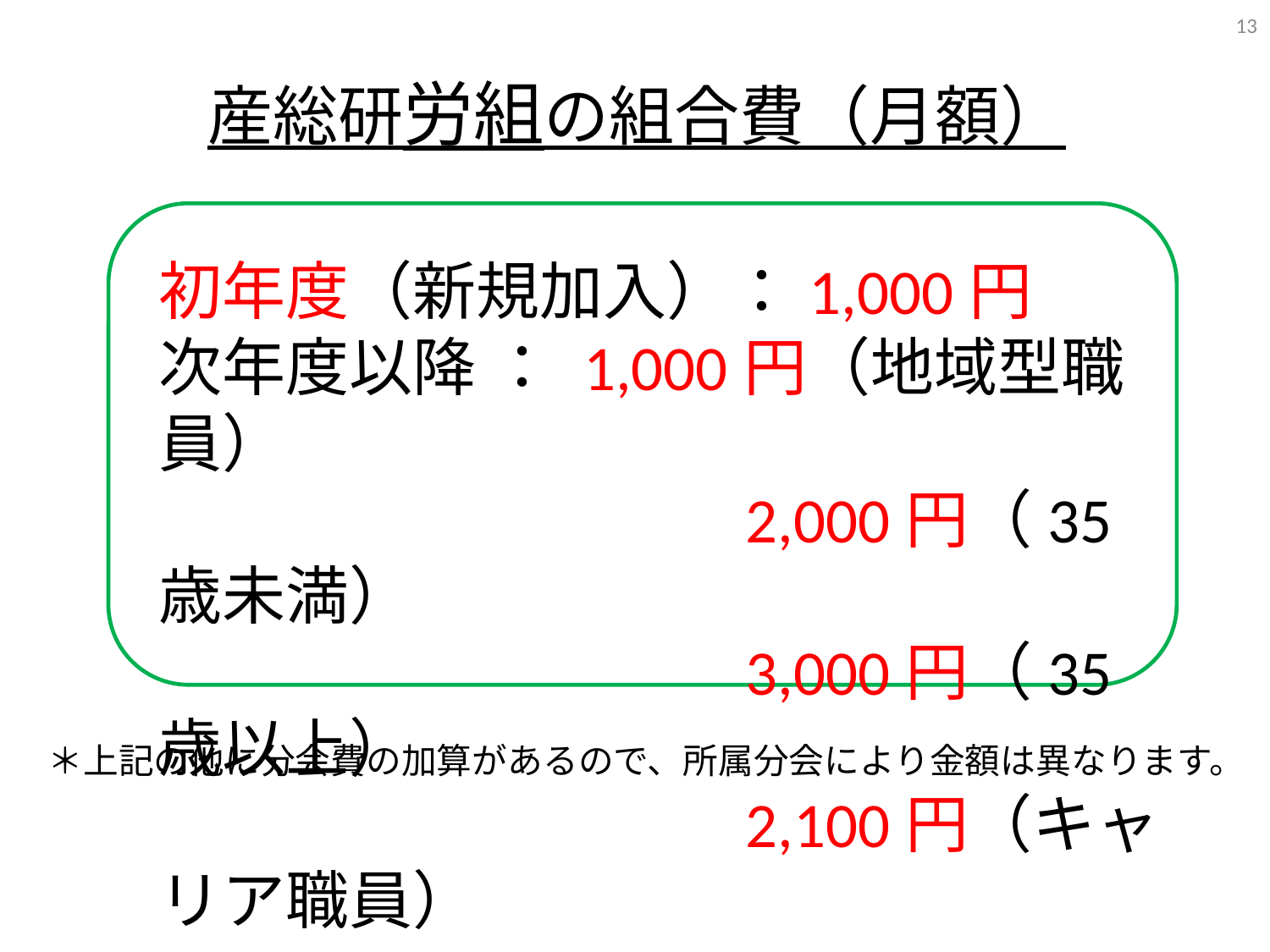

13
産総研労組の組合費（月額）

初年度（新規加入）：1,000円
次年度以降 ： 1,000円（地域型職員）
　　　　　　　　　2,000円（35歳未満）
　　　　　　　　　3,000円（35歳以上）
　　　　　　　　　2,100円（キャリア職員）

＊上記の他に分会費の加算があるので、所属分会により金額は異なります。